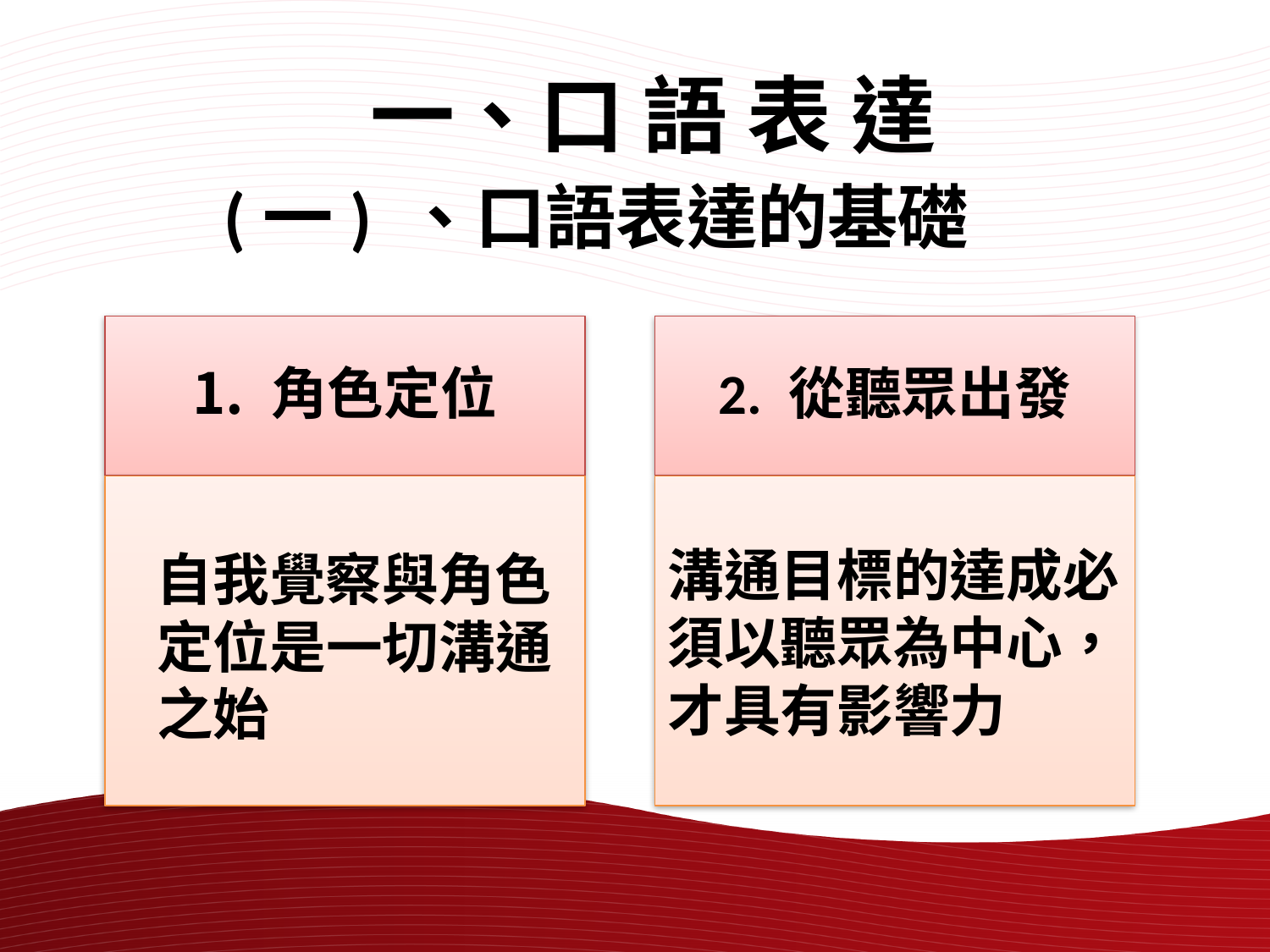

一、口 語 表 達
(一) 、口語表達的基礎

 角色定位

2. 從聽眾出發

  自我覺察與角色
  定位是一切溝通
  之始

溝通目標的達成必
須以聽眾為中心，
才具有影響力